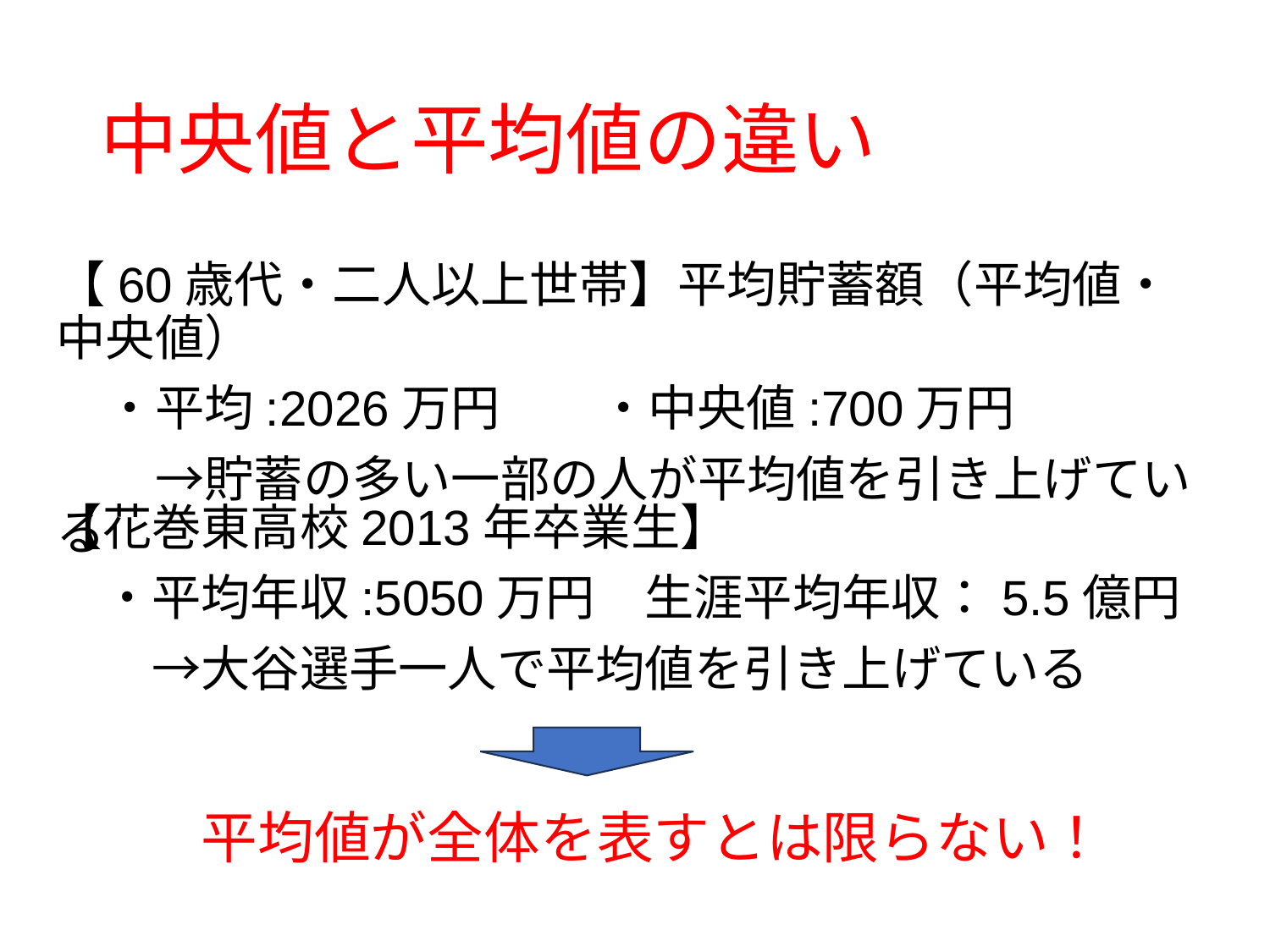

# 中央値と平均値の違い
【60歳代・二人以上世帯】平均貯蓄額（平均値・中央値）
　・平均:2026万円　　・中央値:700万円
　　→貯蓄の多い一部の人が平均値を引き上げている
【花巻東高校2013年卒業生】
　・平均年収:5050万円　生涯平均年収：5.5億円
　　→大谷選手一人で平均値を引き上げている

平均値が全体を表すとは限らない！